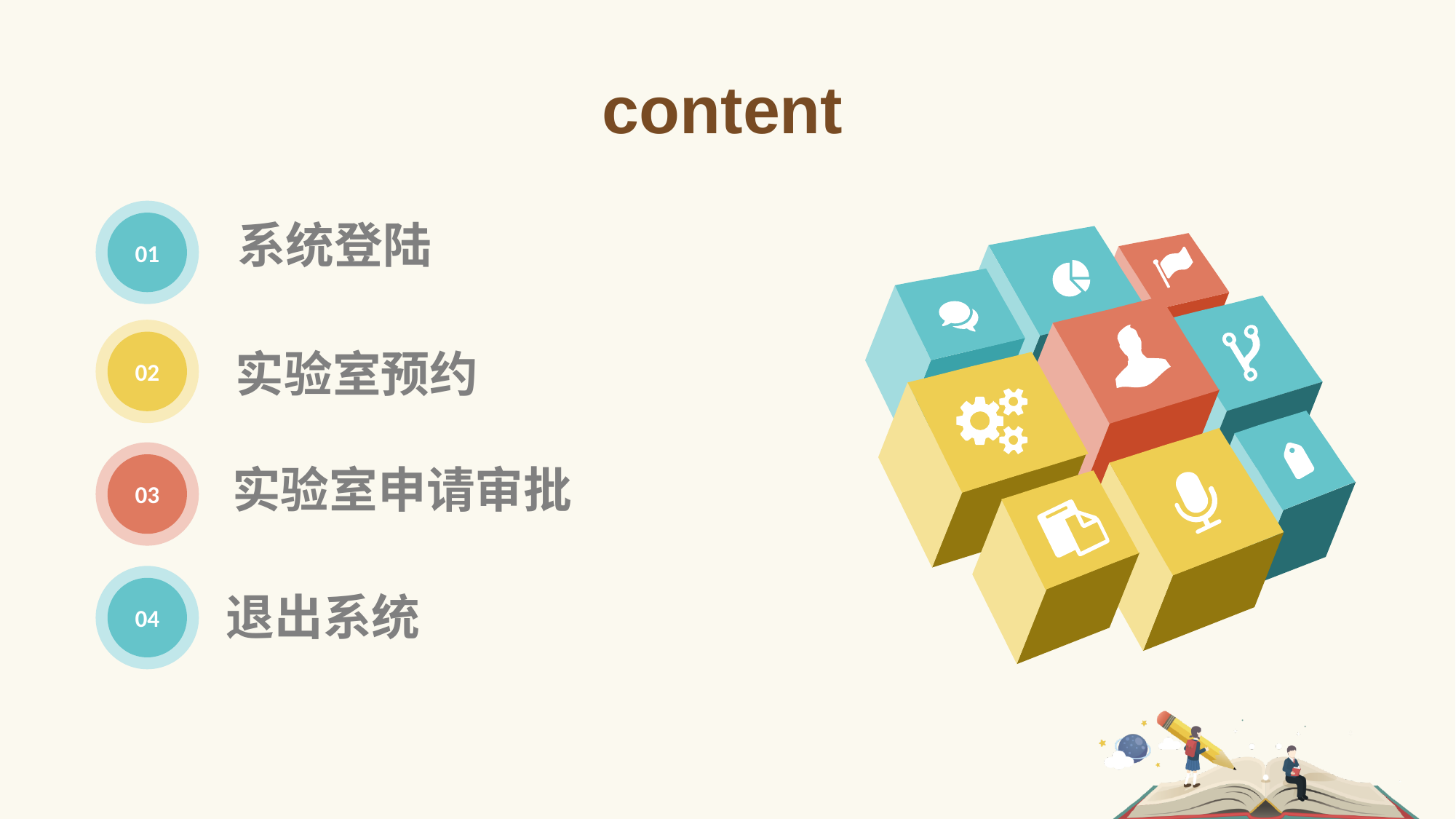

content

01
系统登陆

02

实验室预约

03

实验室申请审批

04
退出系统